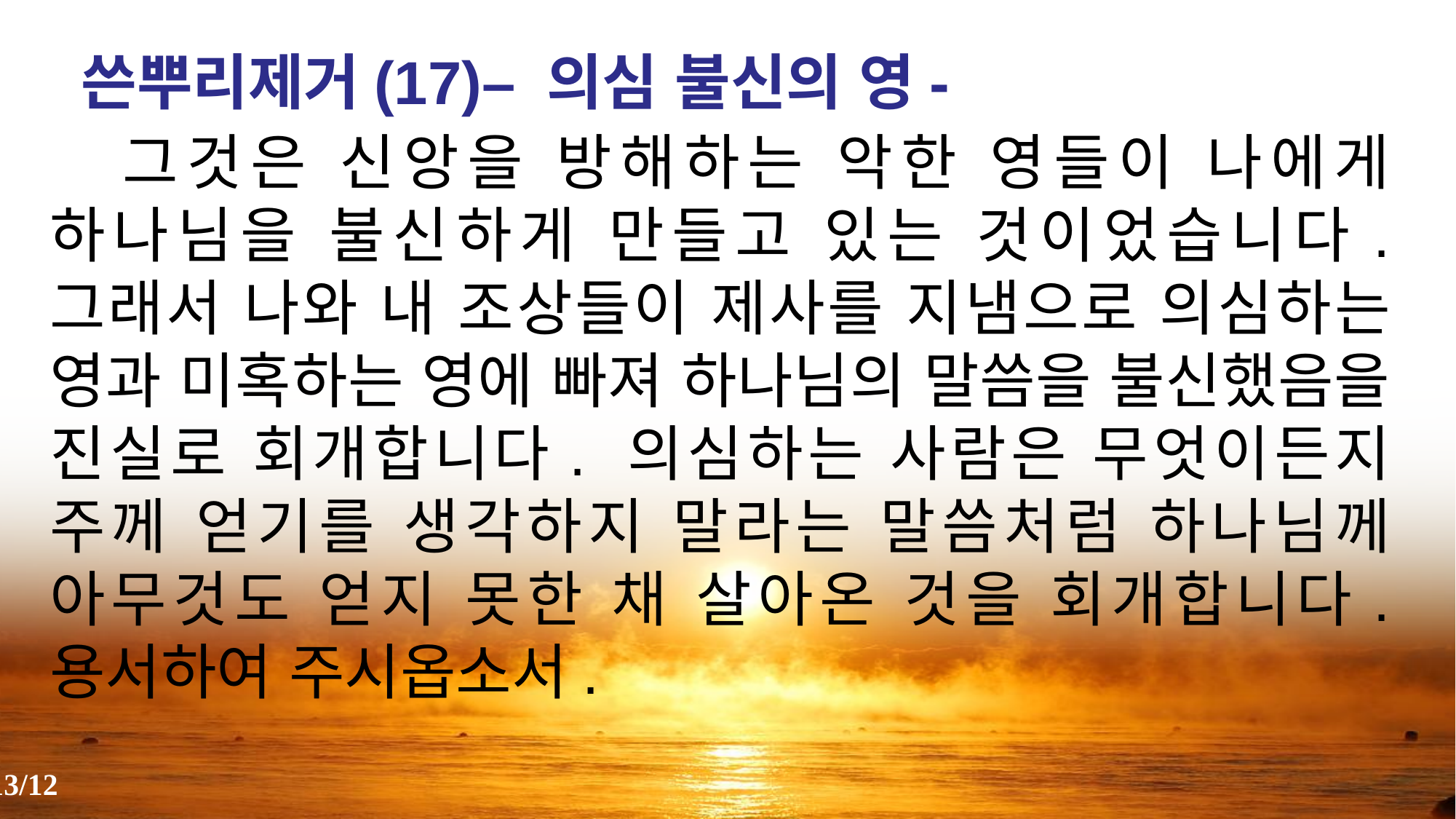

쓴뿌리제거(17)– 의심 불신의 영-
  그것은 신앙을 방해하는 악한 영들이 나에게 하나님을 불신하게 만들고 있는 것이었습니다. 그래서 나와 내 조상들이 제사를 지냄으로 의심하는 영과 미혹하는 영에 빠져 하나님의 말씀을 불신했음을 진실로 회개합니다. 의심하는 사람은 무엇이든지 주께 얻기를 생각하지 말라는 말씀처럼 하나님께 아무것도 얻지 못한 채 살아온 것을 회개합니다. 용서하여 주시옵소서.